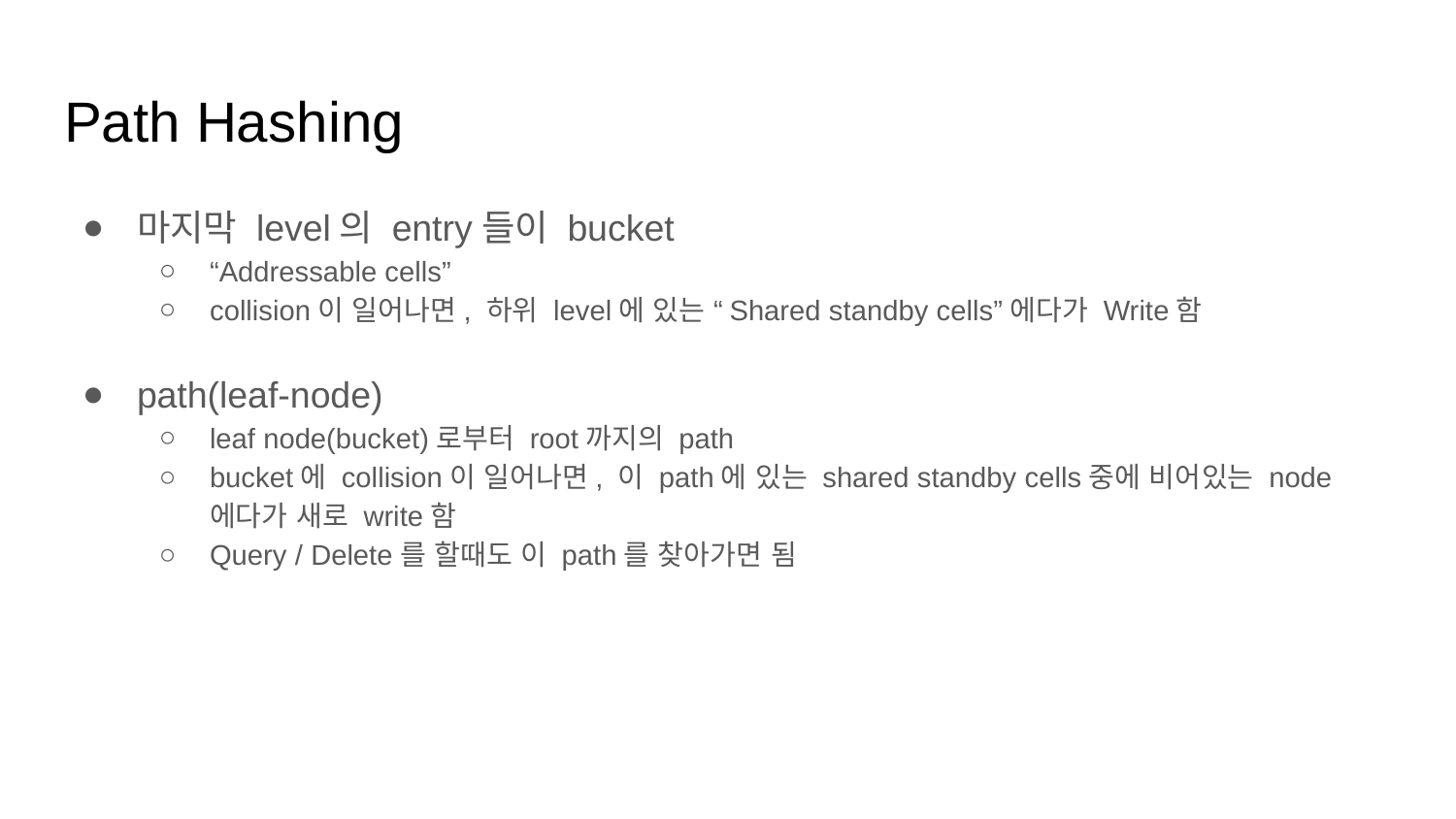

# Path Hashing
마지막 level의 entry들이 bucket
“Addressable cells”
collision이 일어나면, 하위 level에 있는 “Shared standby cells”에다가 Write함
path(leaf-node)
leaf node(bucket)로부터 root까지의 path
bucket에 collision이 일어나면, 이 path에 있는 shared standby cells중에 비어있는 node에다가 새로 write함
Query / Delete를 할때도 이 path를 찾아가면 됨